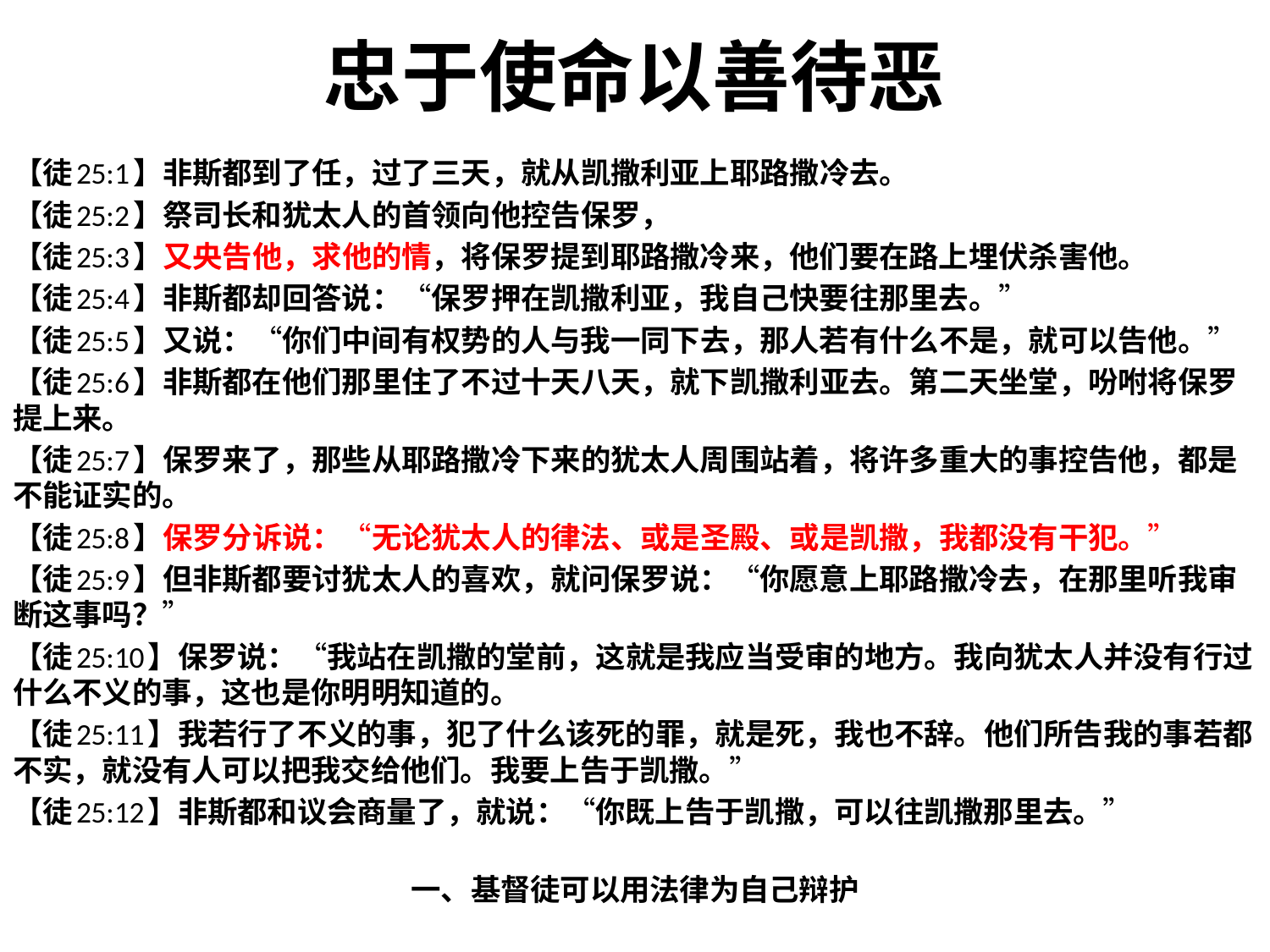

# 忠于使命以善待恶
【徒25:1】非斯都到了任，过了三天，就从凯撒利亚上耶路撒冷去。
【徒25:2】祭司长和犹太人的首领向他控告保罗，
【徒25:3】又央告他，求他的情，将保罗提到耶路撒冷来，他们要在路上埋伏杀害他。
【徒25:4】非斯都却回答说：“保罗押在凯撒利亚，我自己快要往那里去。”
【徒25:5】又说：“你们中间有权势的人与我一同下去，那人若有什么不是，就可以告他。”
【徒25:6】非斯都在他们那里住了不过十天八天，就下凯撒利亚去。第二天坐堂，吩咐将保罗提上来。
【徒25:7】保罗来了，那些从耶路撒冷下来的犹太人周围站着，将许多重大的事控告他，都是不能证实的。
【徒25:8】保罗分诉说：“无论犹太人的律法、或是圣殿、或是凯撒，我都没有干犯。”
【徒25:9】但非斯都要讨犹太人的喜欢，就问保罗说：“你愿意上耶路撒冷去，在那里听我审断这事吗？”
【徒25:10】保罗说：“我站在凯撒的堂前，这就是我应当受审的地方。我向犹太人并没有行过什么不义的事，这也是你明明知道的。
【徒25:11】我若行了不义的事，犯了什么该死的罪，就是死，我也不辞。他们所告我的事若都不实，就没有人可以把我交给他们。我要上告于凯撒。”
【徒25:12】非斯都和议会商量了，就说：“你既上告于凯撒，可以往凯撒那里去。”
一、基督徒可以用法律为自己辩护